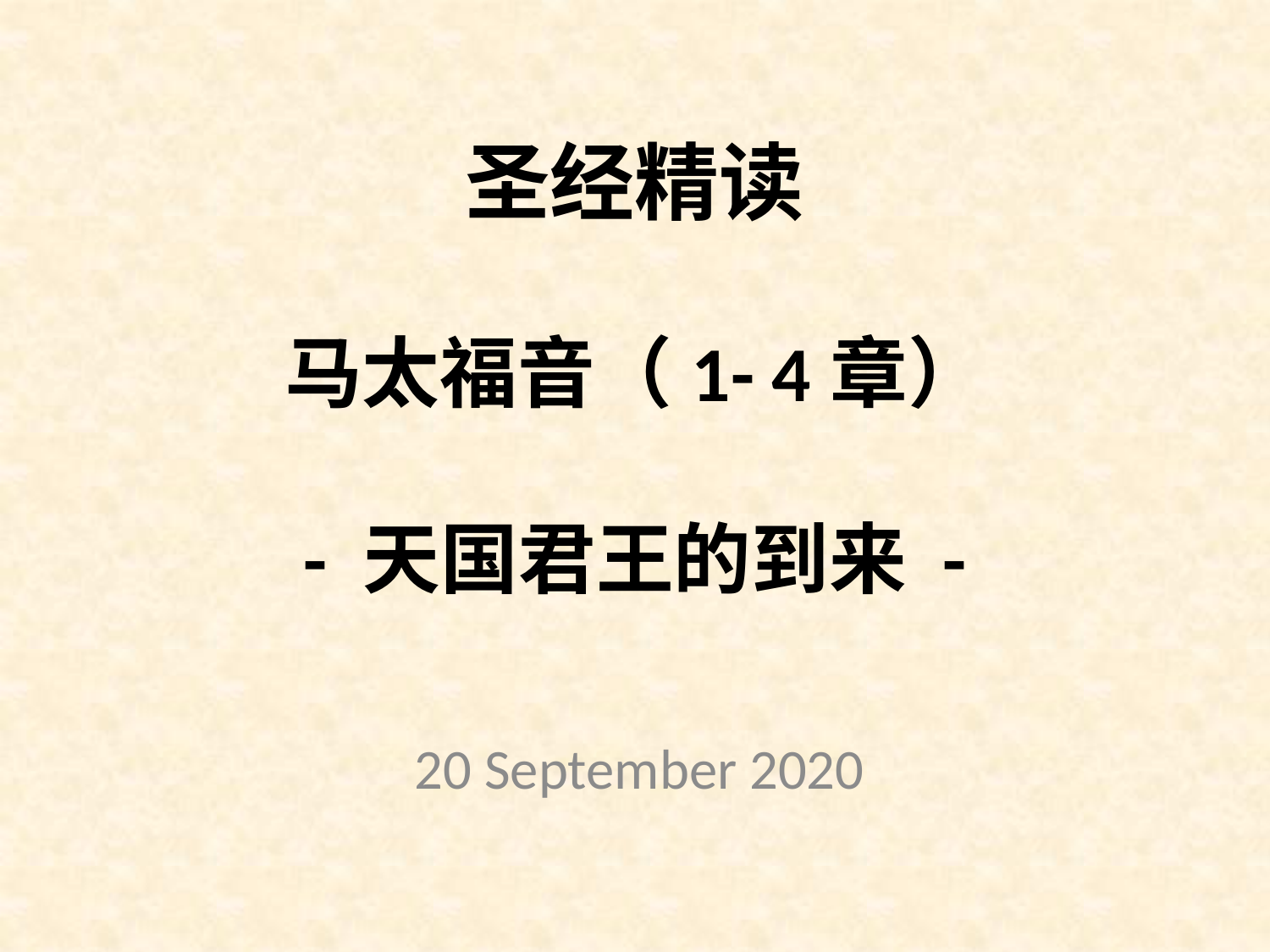

# 圣经精读 马太福音（1- 4章） - 天国君王的到来 -
20 September 2020